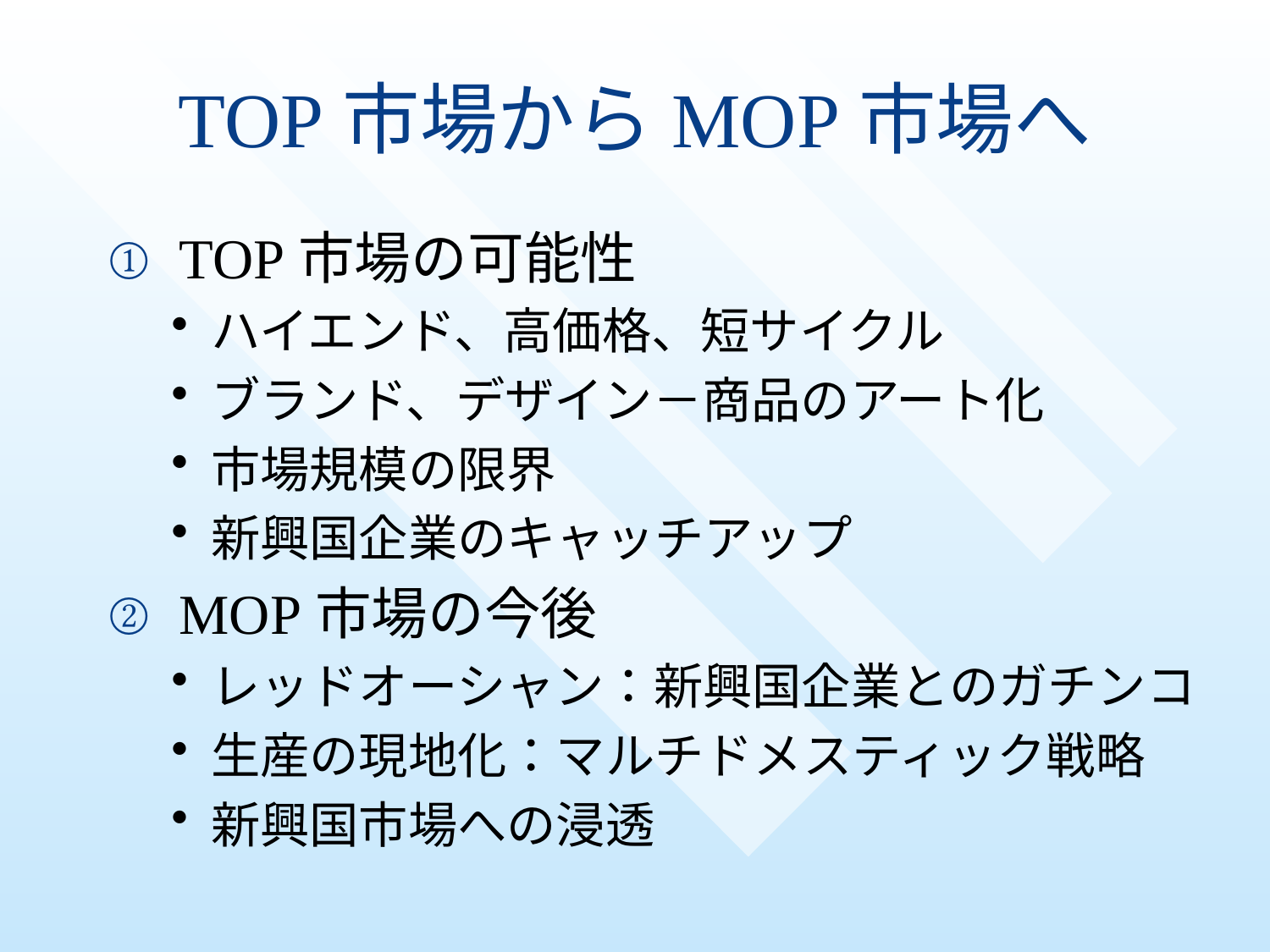

# TOP市場からMOP市場へ
TOP市場の可能性
ハイエンド、高価格、短サイクル
ブランド、デザイン－商品のアート化
市場規模の限界
新興国企業のキャッチアップ
MOP市場の今後
レッドオーシャン：新興国企業とのガチンコ
生産の現地化：マルチドメスティック戦略
新興国市場への浸透